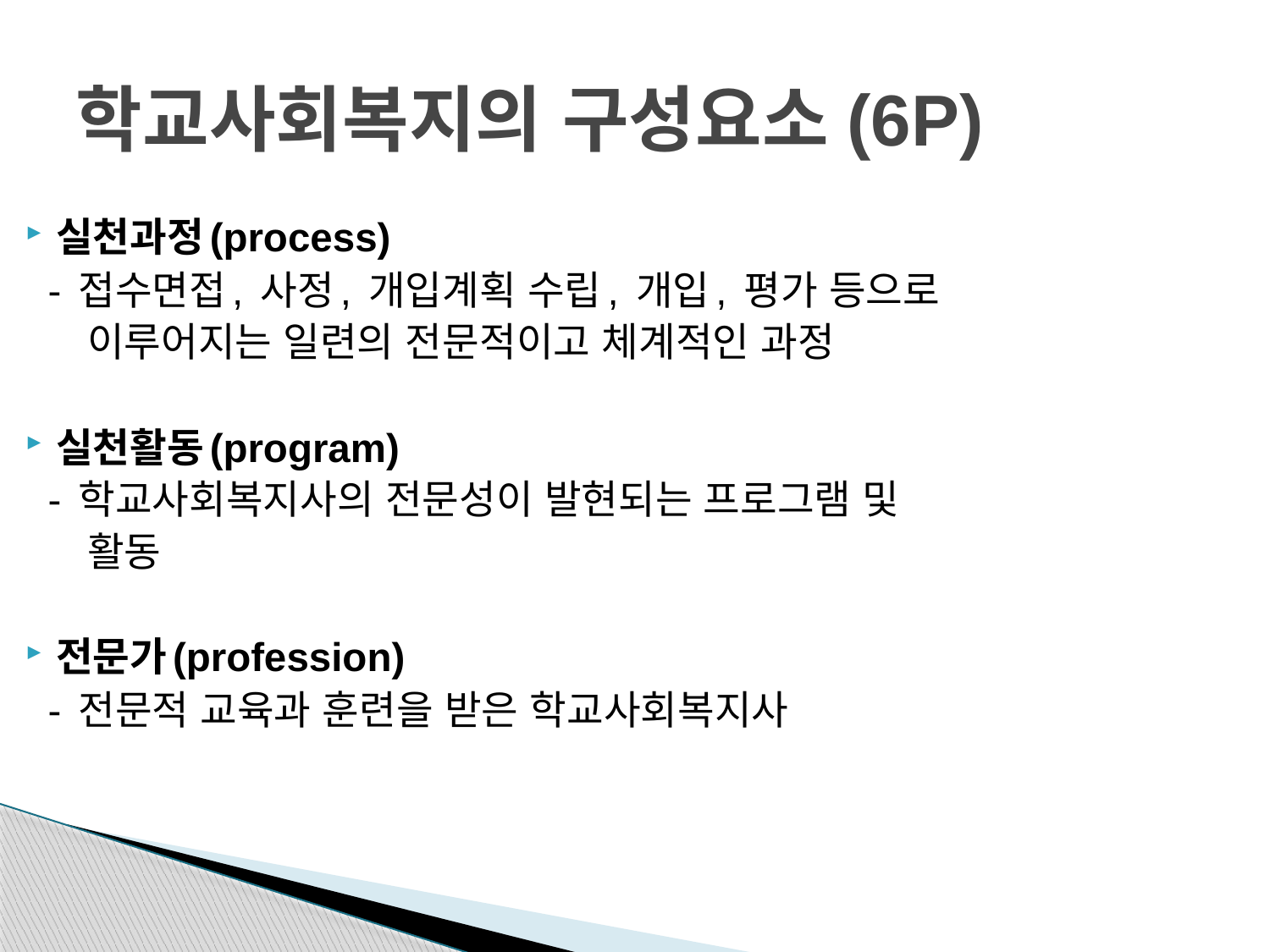

# 학교사회복지의 구성요소(6P)
실천과정(process)
  - 접수면접, 사정, 개입계획 수립, 개입, 평가 등으로
     이루어지는 일련의 전문적이고 체계적인 과정

실천활동(program)
  - 학교사회복지사의 전문성이 발현되는 프로그램 및
     활동

전문가(profession)
  - 전문적 교육과 훈련을 받은 학교사회복지사